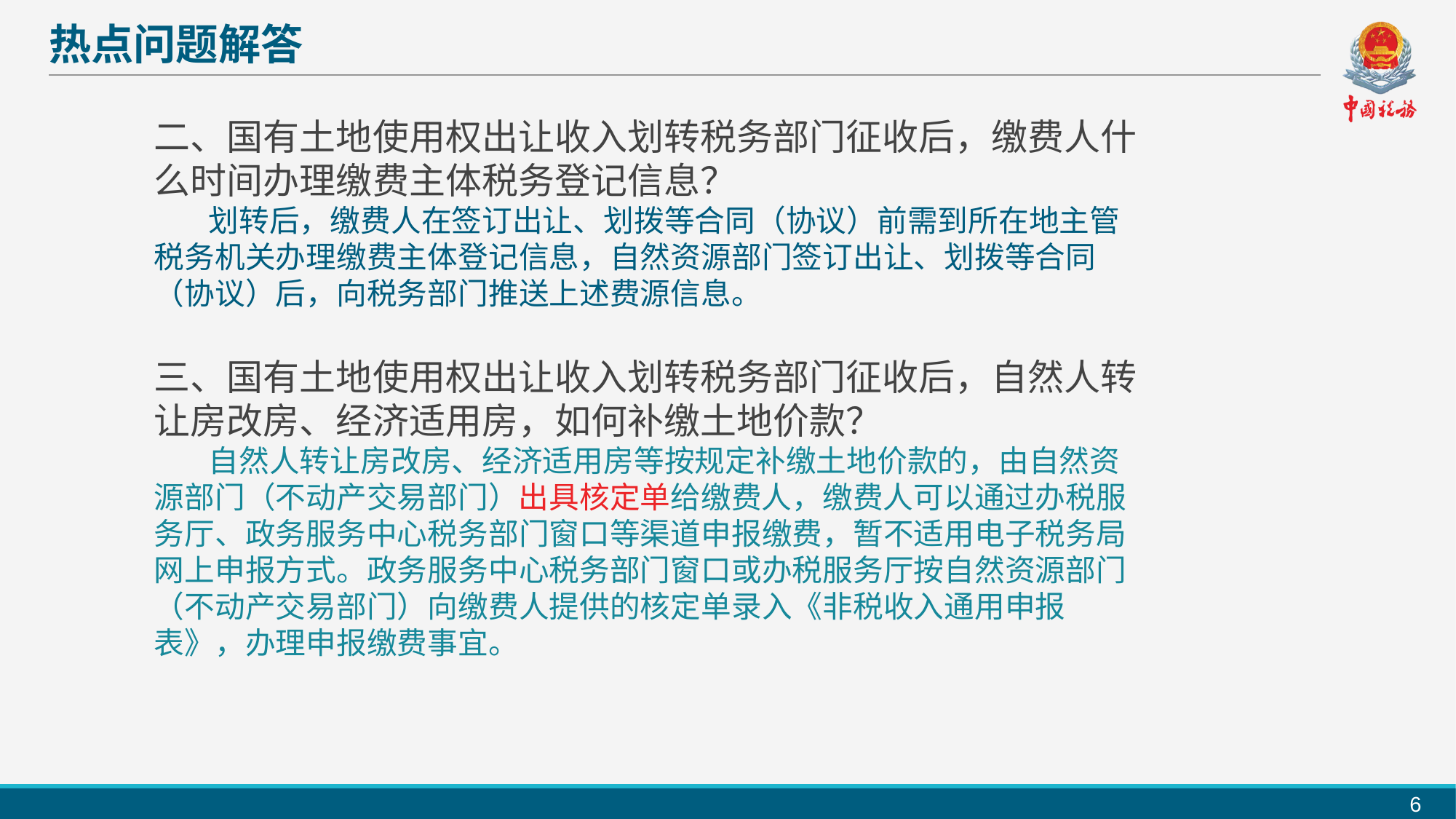

热点问题解答
二、国有土地使用权出让收入划转税务部门征收后，缴费人什么时间办理缴费主体税务登记信息？
       划转后，缴费人在签订出让、划拨等合同（协议）前需到所在地主管税务机关办理缴费主体登记信息，自然资源部门签订出让、划拨等合同（协议）后，向税务部门推送上述费源信息。

三、国有土地使用权出让收入划转税务部门征收后，自然人转让房改房、经济适用房，如何补缴土地价款？
       自然人转让房改房、经济适用房等按规定补缴土地价款的，由自然资源部门（不动产交易部门）出具核定单给缴费人，缴费人可以通过办税服务厅、政务服务中心税务部门窗口等渠道申报缴费，暂不适用电子税务局网上申报方式。政务服务中心税务部门窗口或办税服务厅按自然资源部门（不动产交易部门）向缴费人提供的核定单录入《非税收入通用申报表》，办理申报缴费事宜。